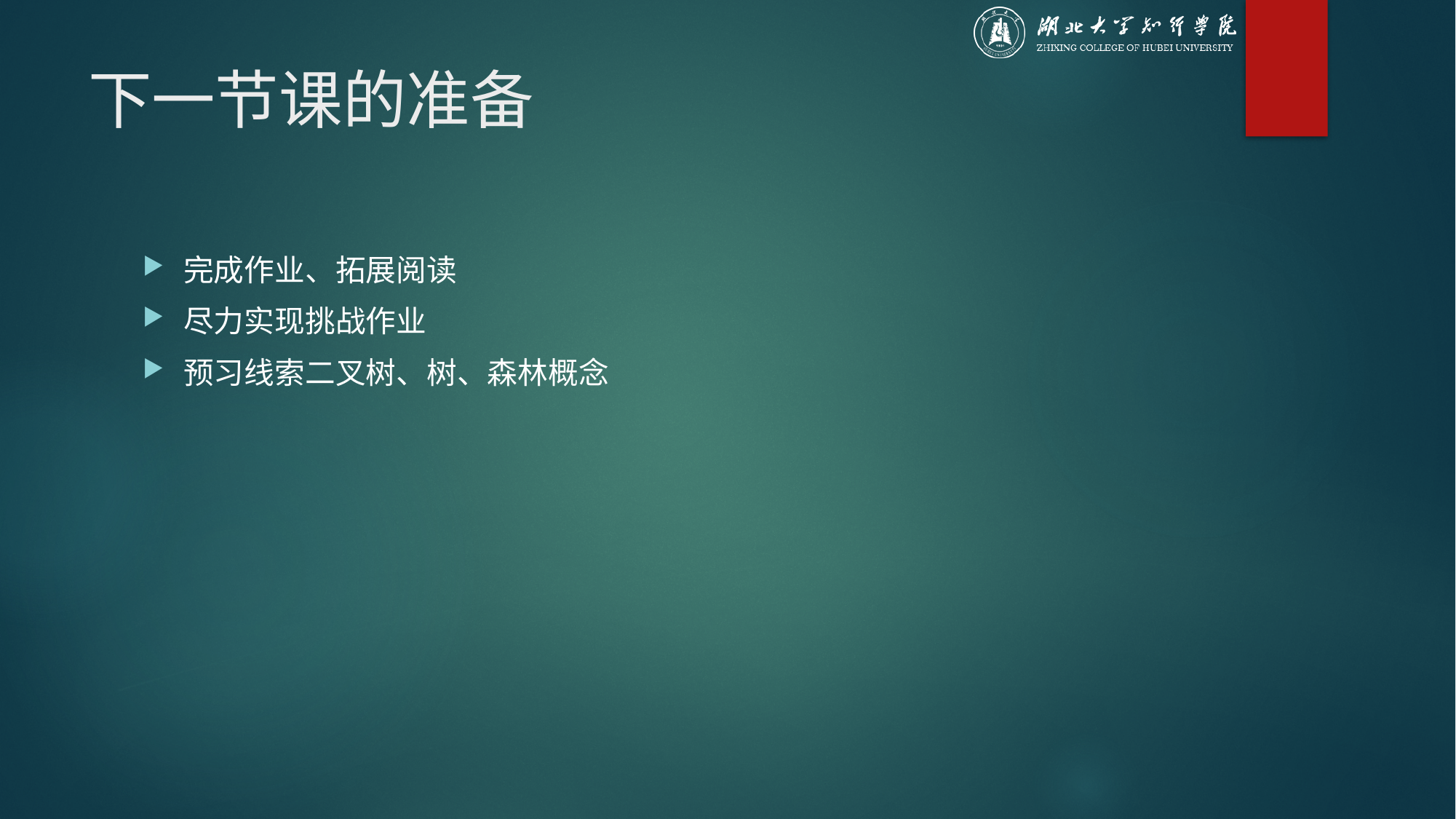

# 下一节课的准备
完成作业、拓展阅读
尽力实现挑战作业
预习线索二叉树、树、森林概念